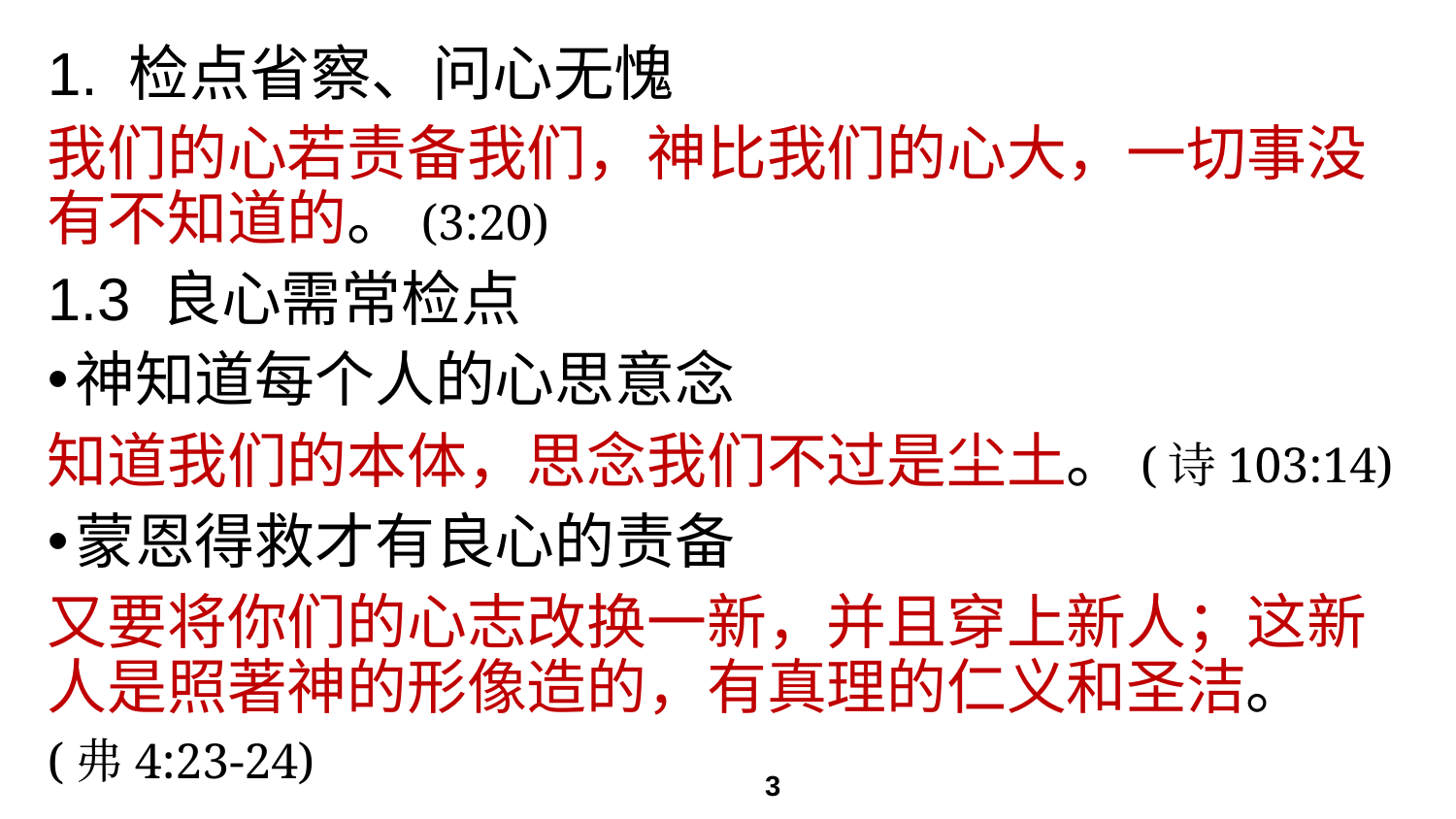

# 1. 检点省察、问心无愧
我们的心若责备我们，神比我们的心大，一切事没有不知道的。(3:20)
1.3 良心需常检点
神知道每个人的心思意念
知道我们的本体，思念我们不过是尘土。(诗103:14)
蒙恩得救才有良心的责备
又要将你们的心志改换一新，并且穿上新人；这新人是照著神的形像造的，有真理的仁义和圣洁。
(弗4:23-24)
3